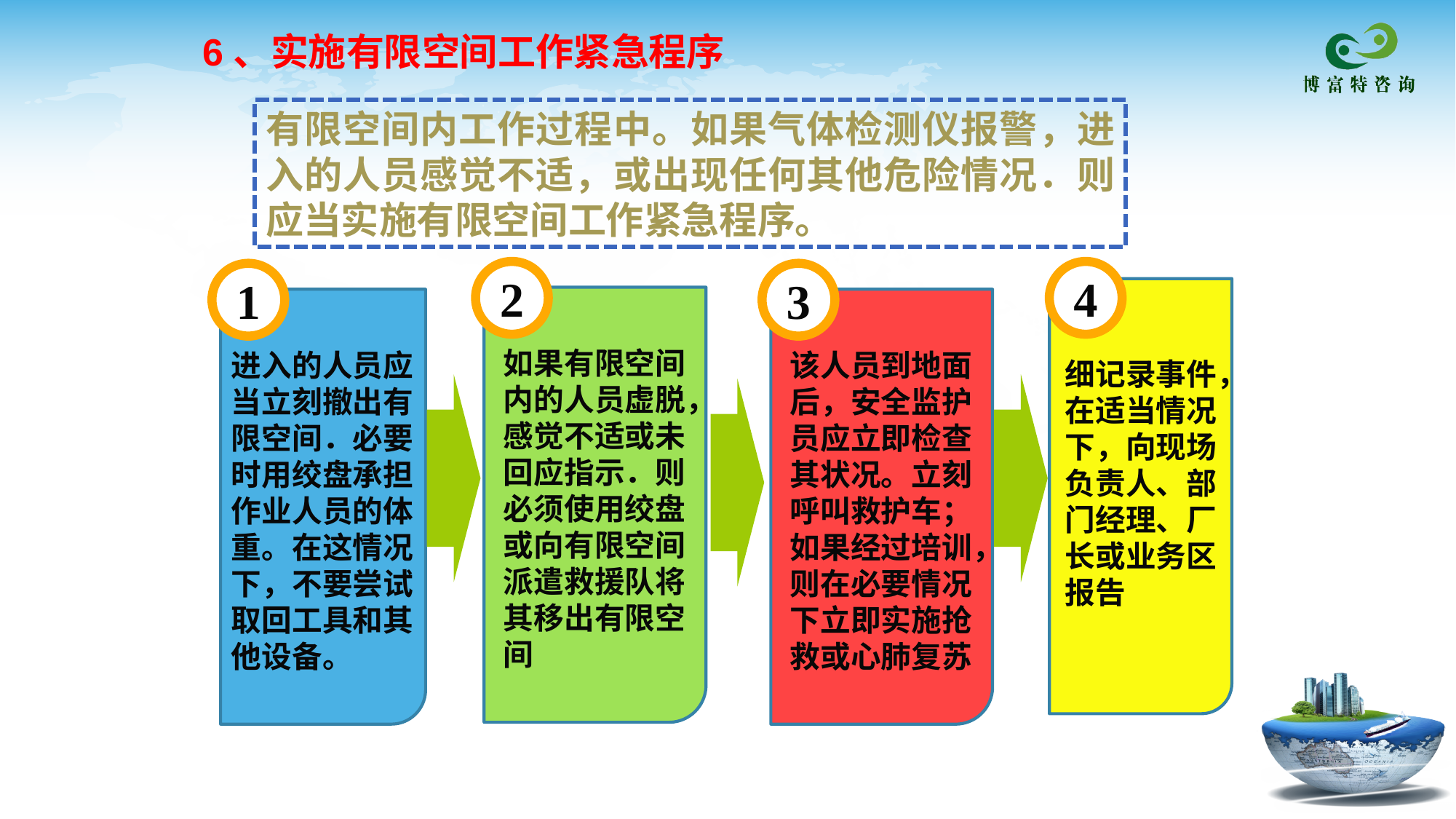

6、实施有限空间工作紧急程序
有限空间内工作过程中。如果气体检测仪报警，进入的人员感觉不适，或出现任何其他危险情况．则应当实施有限空间工作紧急程序。
2
4
1
3

如果有限空间内的人员虚脱，感觉不适或未回应指示．则必须使用绞盘或向有限空间派遣救援队将其移出有限空间
进入的人员应当立刻撤出有限空间．必要时用绞盘承担作业人员的体重。在这情况下，不要尝试取回工具和其他设备。
该人员到地面后，安全监护员应立即检查其状况。立刻呼叫救护车；如果经过培训，则在必要情况下立即实施抢救或心肺复苏
细记录事件，在适当情况下，向现场负责人、部门经理、厂长或业务区报告